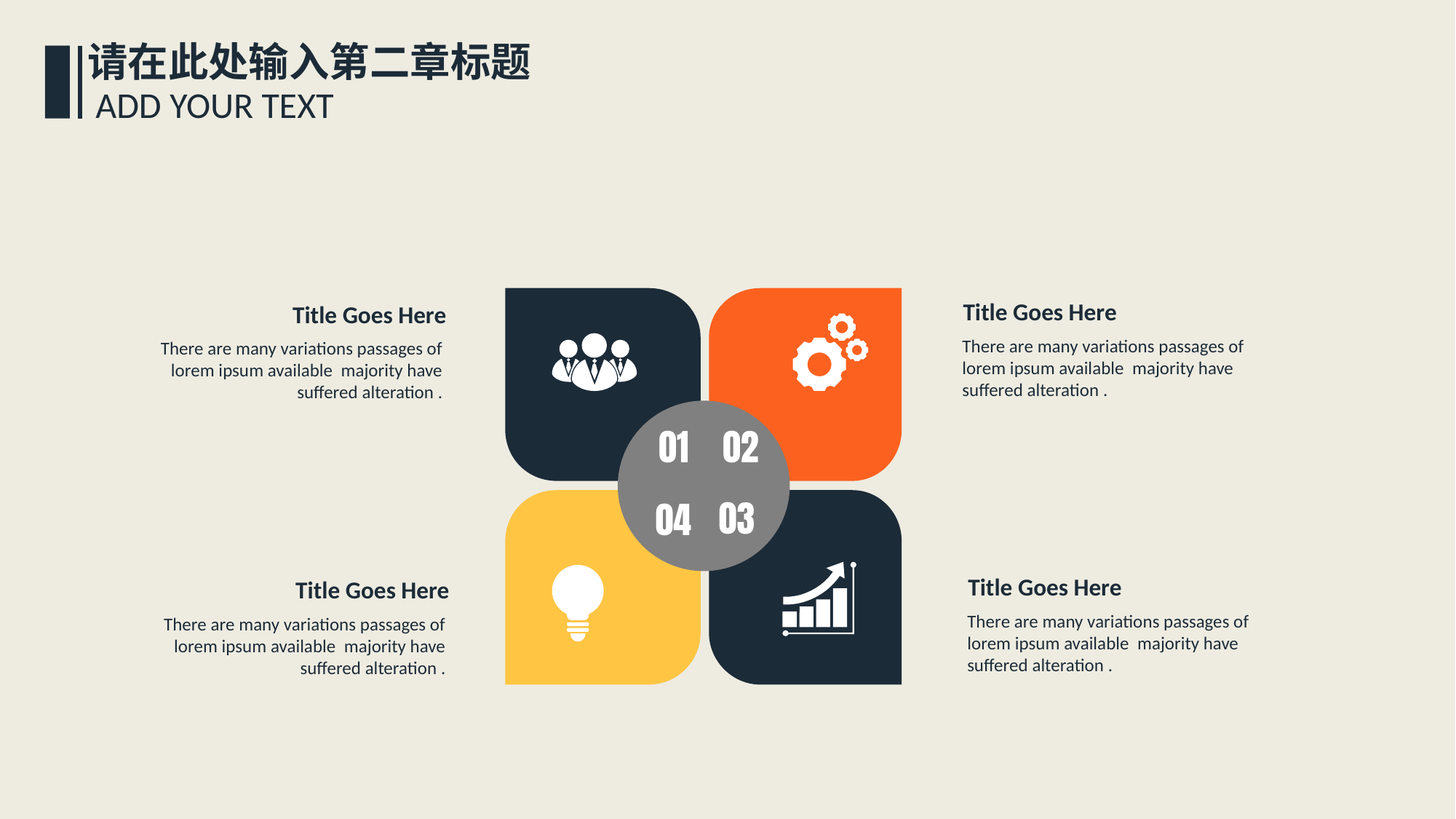

请在此处输入第二章标题

ADD YOUR TEXT

Title Goes Here
Title Goes Here
There are many variations passages of lorem ipsum available  majority have suffered alteration .
There are many variations passages of lorem ipsum available  majority have suffered alteration .

01
02

03
04
Title Goes Here
Title Goes Here
There are many variations passages of lorem ipsum available  majority have suffered alteration .
There are many variations passages of lorem ipsum available  majority have suffered alteration .